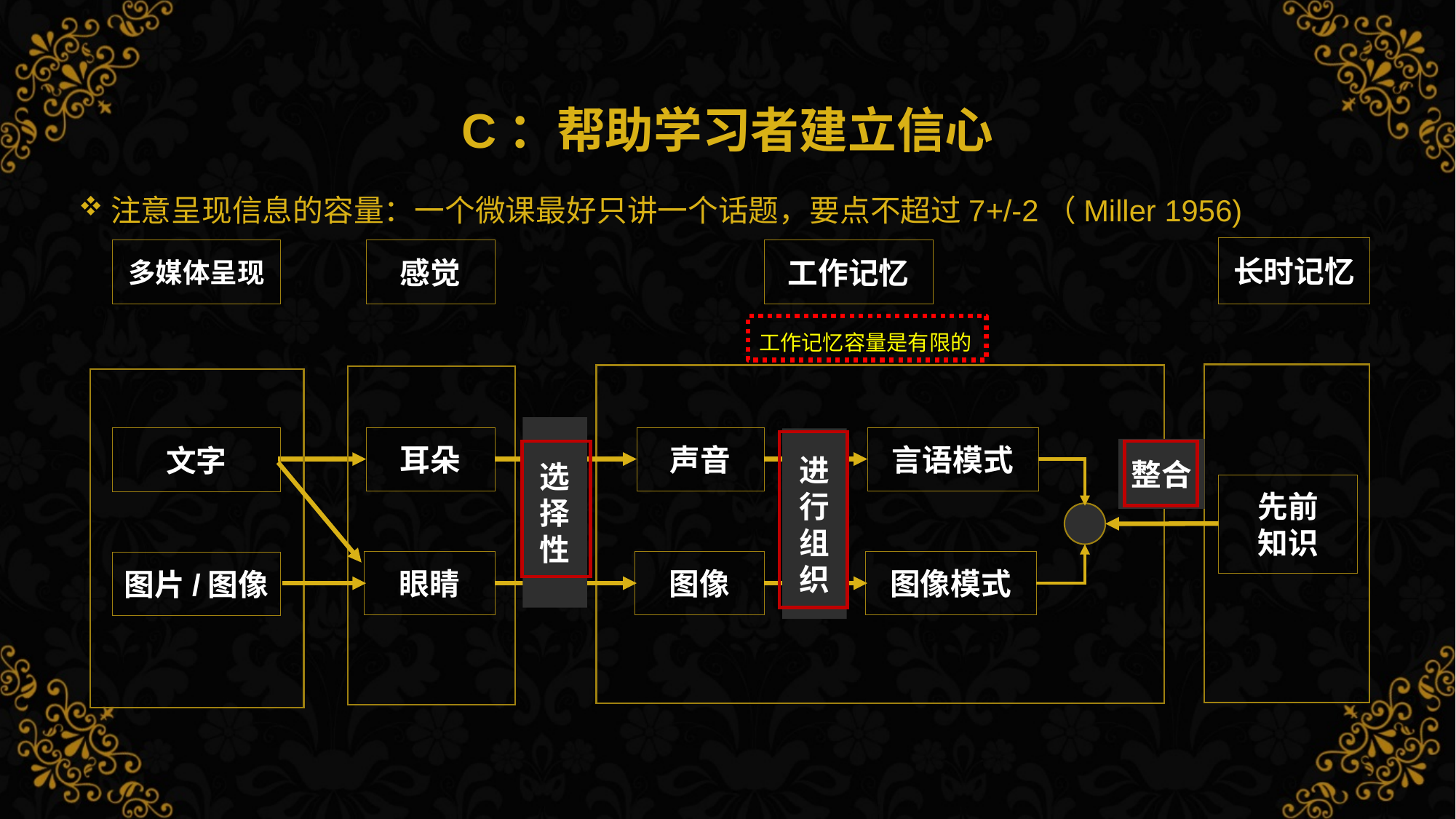

# C：帮助学习者建立信心
注意呈现信息的容量：一个微课最好只讲一个话题，要点不超过7+/-2（Miller 1956)
长时记忆

先前
知识
多媒体呈现

文字
图片/图像
感觉

耳朵
眼睛
工作记忆

选择性
声音
言语模式
进行组织
整合

图像
图像模式
工作记忆容量是有限的